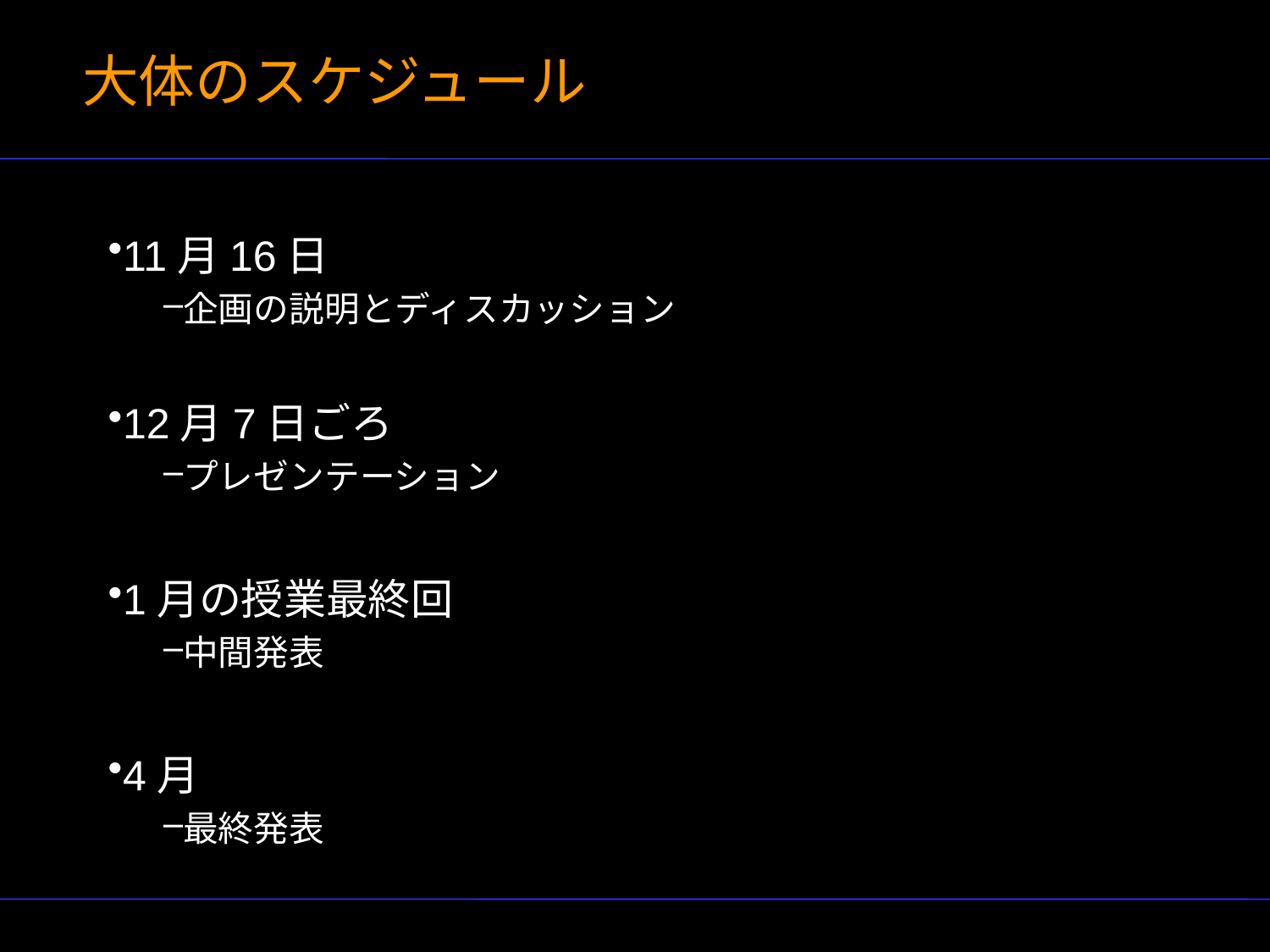

# 大体のスケジュール
11月16日
企画の説明とディスカッション

12月7日ごろ
プレゼンテーション

1月の授業最終回
中間発表

4月
最終発表